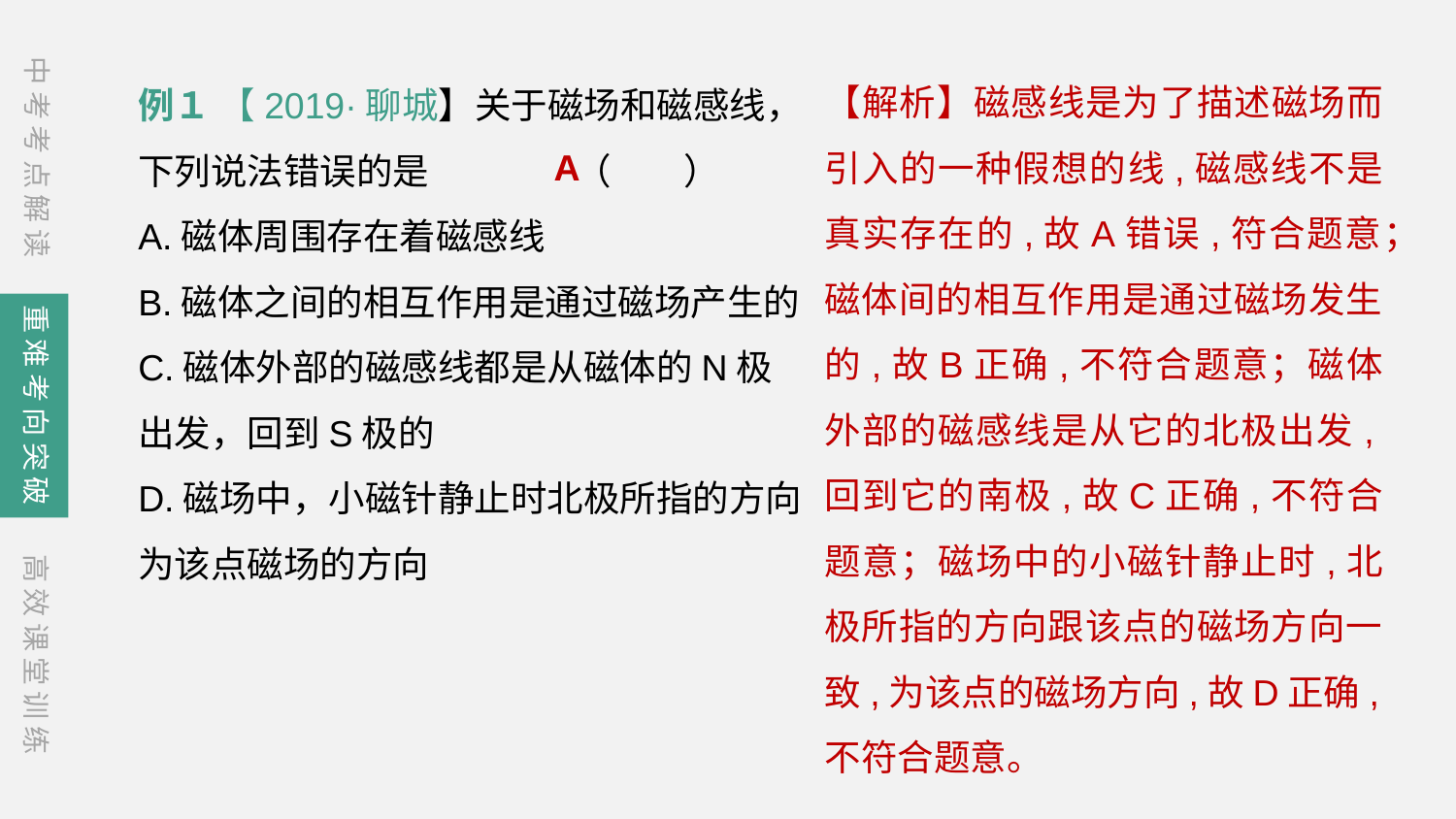

中考考点解读
【解析】磁感线是为了描述磁场而引入的一种假想的线,磁感线不是真实存在的,故A错误,符合题意；磁体间的相互作用是通过磁场发生的,故B正确,不符合题意；磁体外部的磁感线是从它的北极出发,回到它的南极,故C正确,不符合题意；磁场中的小磁针静止时,北极所指的方向跟该点的磁场方向一致,为该点的磁场方向,故D正确,不符合题意。
例１ 【2019·聊城】关于磁场和磁感线，下列说法错误的是	（　　）
A.磁体周围存在着磁感线
B.磁体之间的相互作用是通过磁场产生的
C.磁体外部的磁感线都是从磁体的N极出发，回到S极的
D.磁场中，小磁针静止时北极所指的方向为该点磁场的方向
A
重难考向突破

高效课堂训练